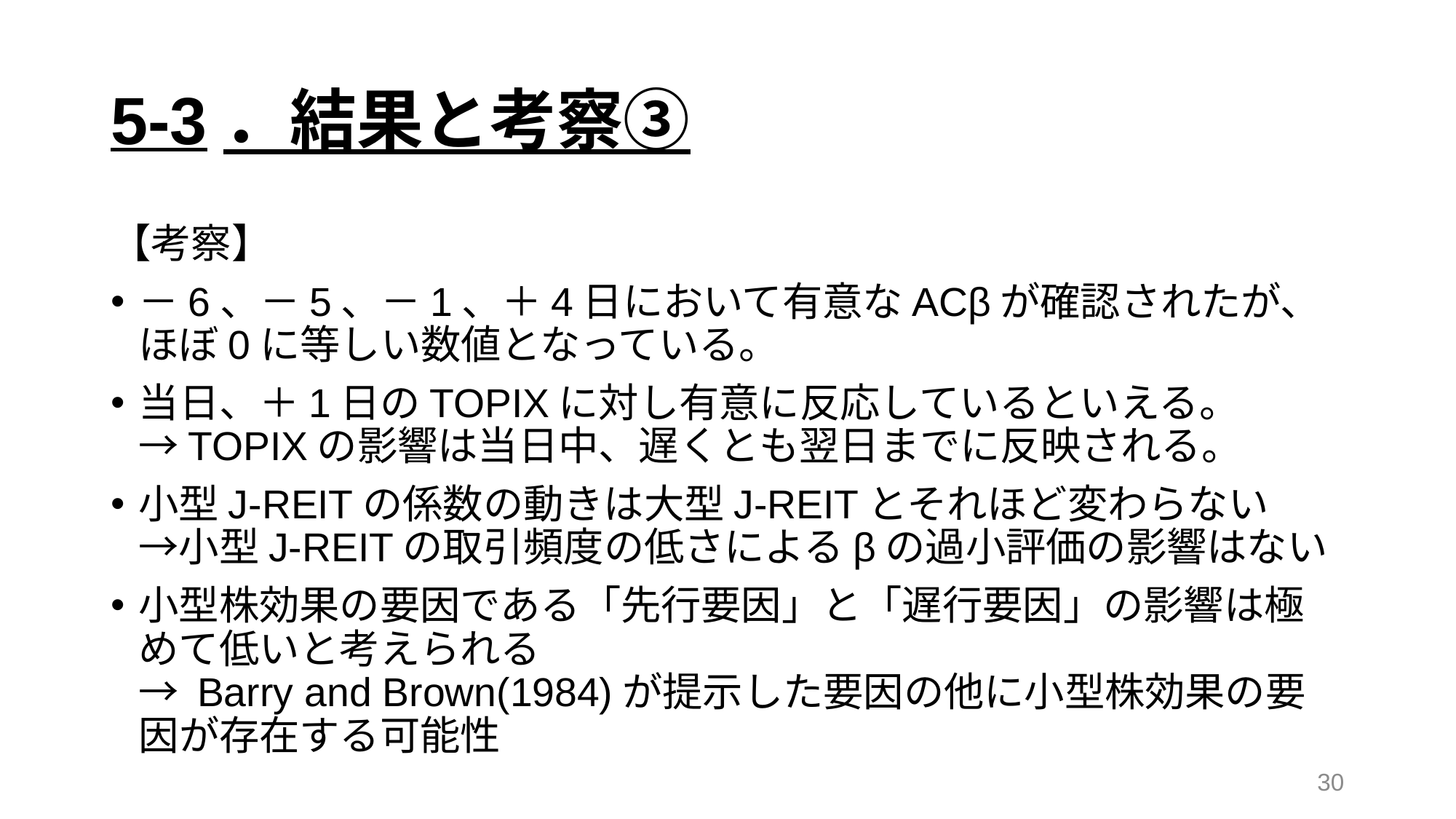

# 5-3．結果と考察③
【考察】
－6、－5、－1、＋4日において有意なACβが確認されたが、ほぼ0に等しい数値となっている。
当日、＋1日のTOPIXに対し有意に反応しているといえる。
→TOPIXの影響は当日中、遅くとも翌日までに反映される。
小型J-REITの係数の動きは大型J-REITとそれほど変わらない
→小型J-REITの取引頻度の低さによるβの過小評価の影響はない
小型株効果の要因である「先行要因」と「遅行要因」の影響は極めて低いと考えられる
→ Barry and Brown(1984)が提示した要因の他に小型株効果の要因が存在する可能性
30